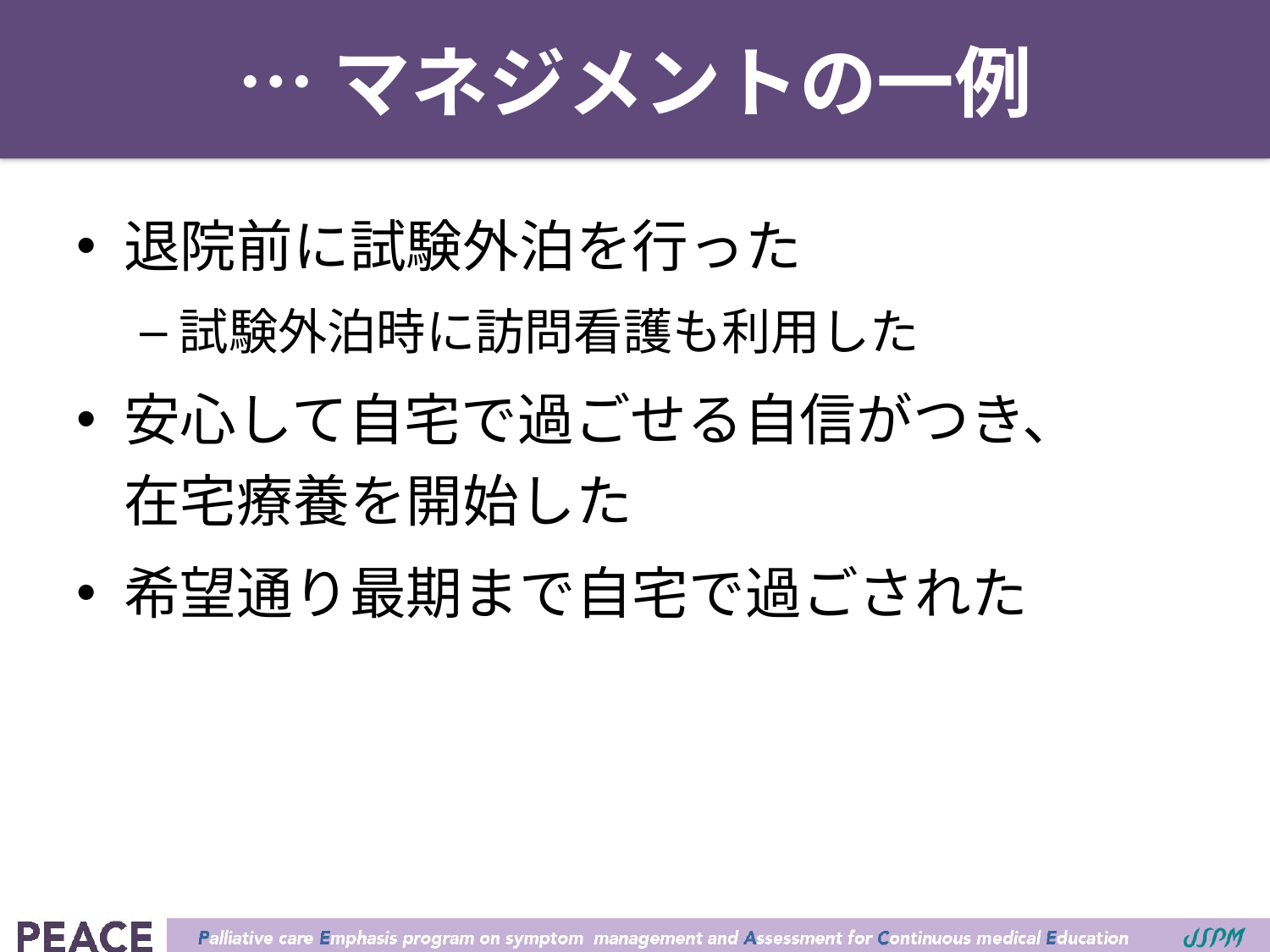

# …マネジメントの一例
退院前に試験外泊を行った
試験外泊時に訪問看護も利用した
安心して自宅で過ごせる自信がつき、
在宅療養を開始した
希望通り最期まで自宅で過ごされた